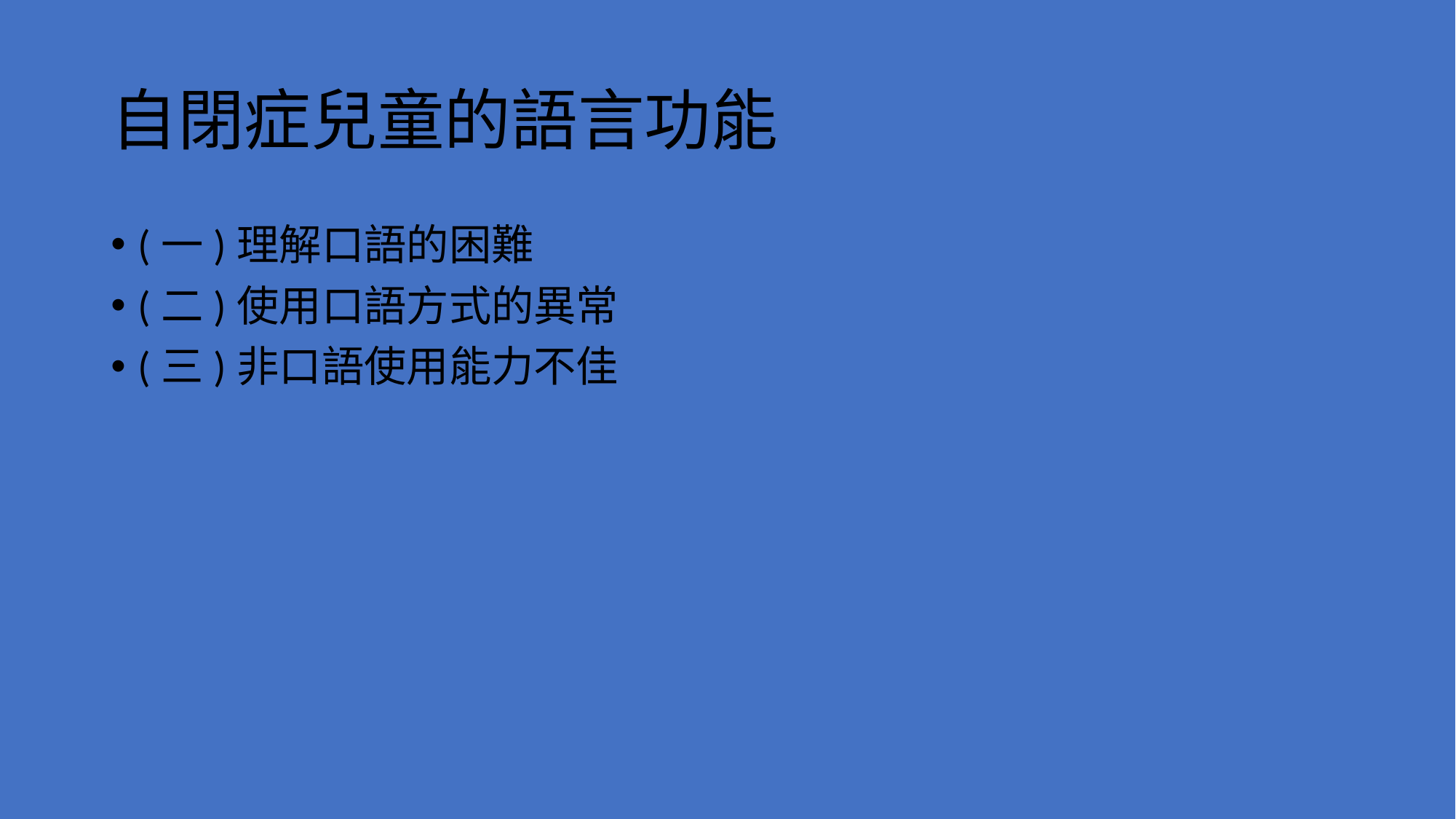

# 自閉症兒童的語言功能
(一)理解口語的困難
(二)使用口語方式的異常
(三)非口語使用能力不佳